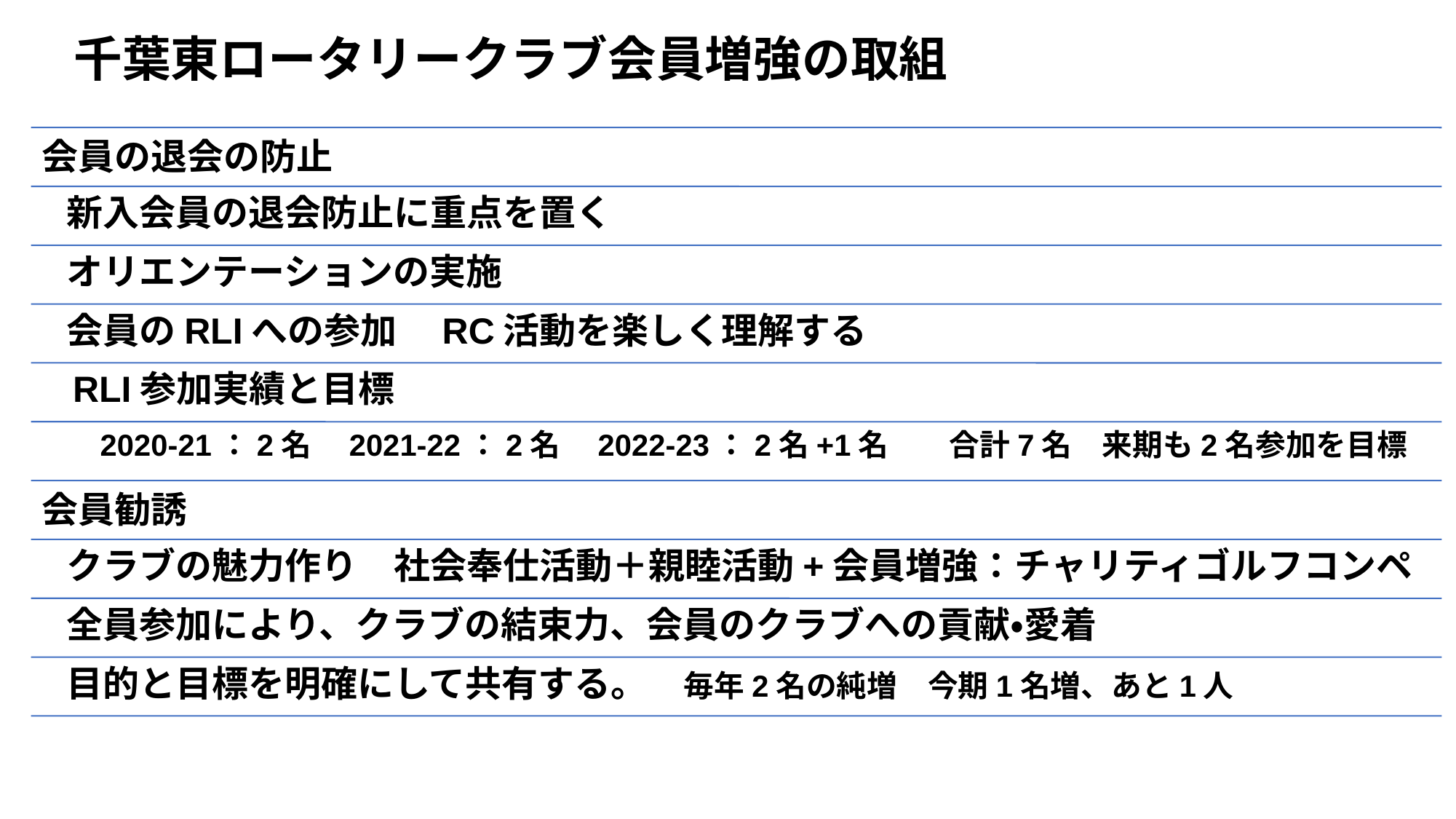

# 千葉東ロータリークラブ会員増強の取組
会員の退会の防止
　新入会員の退会防止に重点を置く
　オリエンテーションの実施
　会員のRLIへの参加　RC活動を楽しく理解する
　RLI参加実績と目標
　　2020-21：2名　2021-22：2名　2022-23：2名+1名　　合計7名　来期も2名参加を目標
会員勧誘
　クラブの魅力作り　社会奉仕活動＋親睦活動+会員増強：チャリティゴルフコンペ
　全員参加により、クラブの結束力、会員のクラブへの貢献・愛着
　目的と目標を明確にして共有する。　毎年2名の純増　今期1名増、あと1人